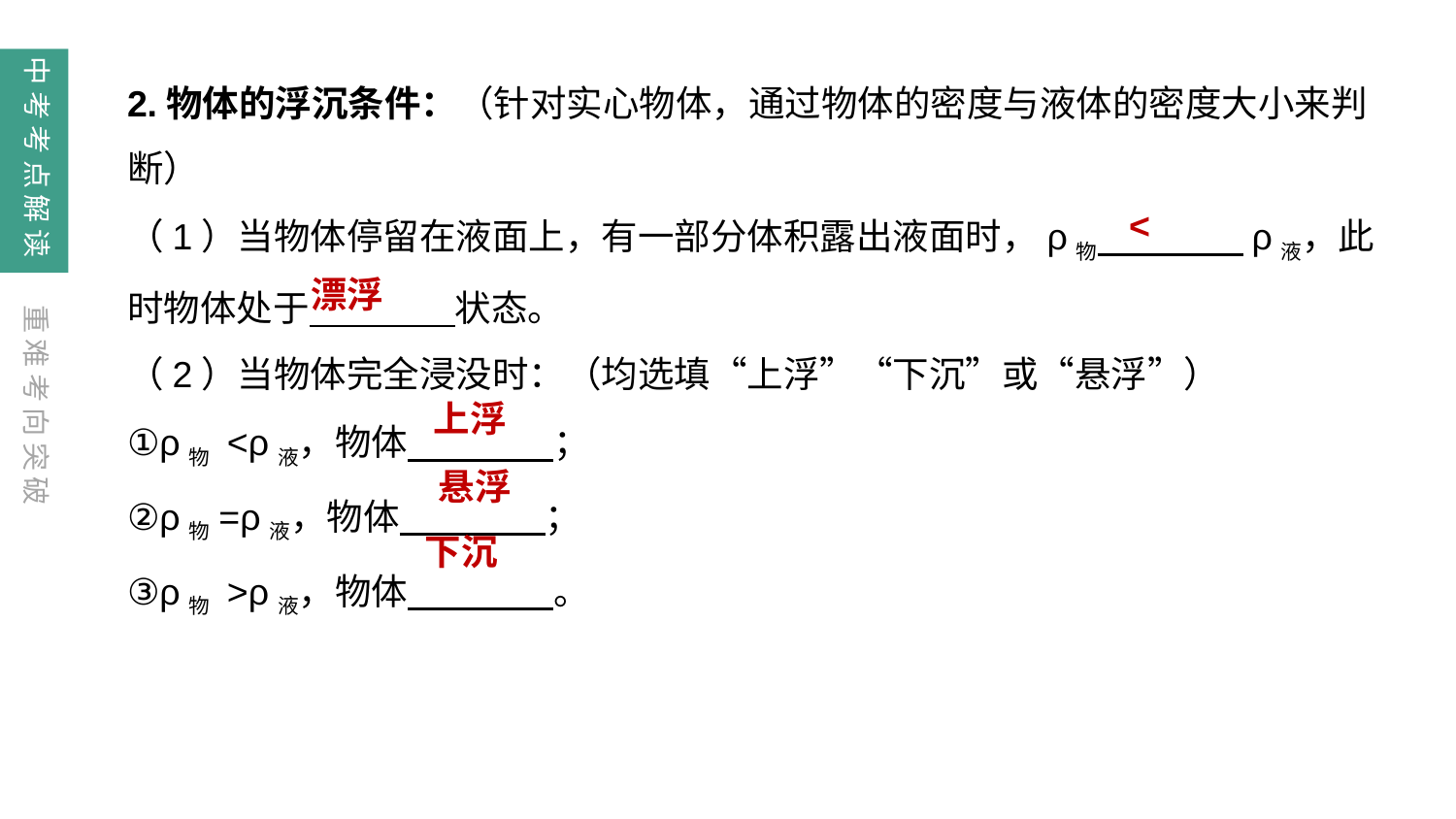

中考考点解读

2.物体的浮沉条件：（针对实心物体，通过物体的密度与液体的密度大小来判断）
（1）当物体停留在液面上，有一部分体积露出液面时，ρ物　　　　ρ液，此时物体处于　　　　状态。
（2）当物体完全浸没时：（均选填“上浮”“下沉”或“悬浮”）
①ρ物 <ρ液，物体　　　　；
②ρ物=ρ液，物体　　　　；
③ρ物 >ρ液，物体　　　　。
<
漂浮
重难考向突破
上浮
悬浮
下沉